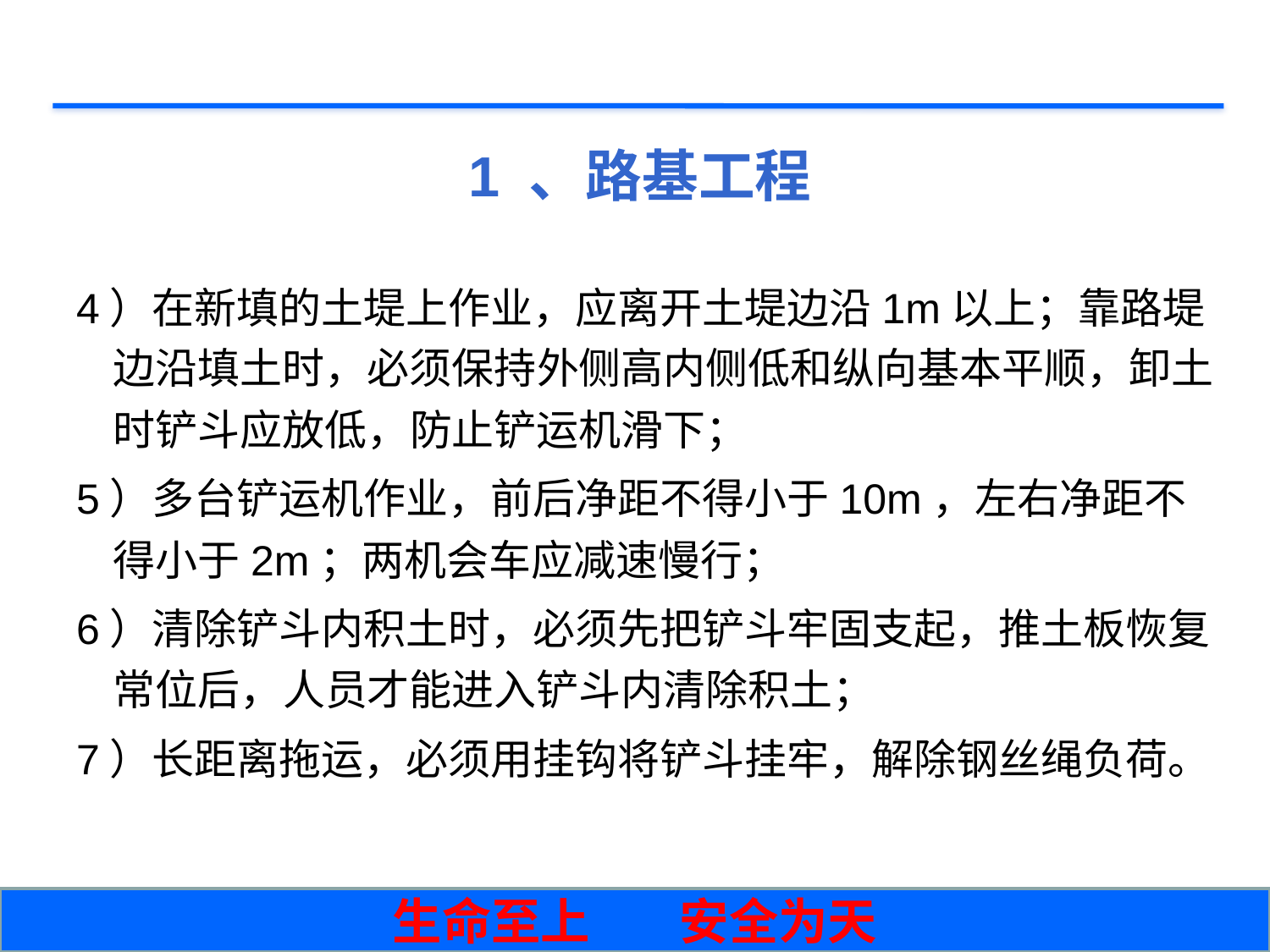

# 1 、路基工程
4）在新填的土堤上作业，应离开土堤边沿1m以上；靠路堤边沿填土时，必须保持外侧高内侧低和纵向基本平顺，卸土时铲斗应放低，防止铲运机滑下；
5）多台铲运机作业，前后净距不得小于10m，左右净距不得小于2m；两机会车应减速慢行；
6）清除铲斗内积土时，必须先把铲斗牢固支起，推土板恢复常位后，人员才能进入铲斗内清除积土；
7）长距离拖运，必须用挂钩将铲斗挂牢，解除钢丝绳负荷。